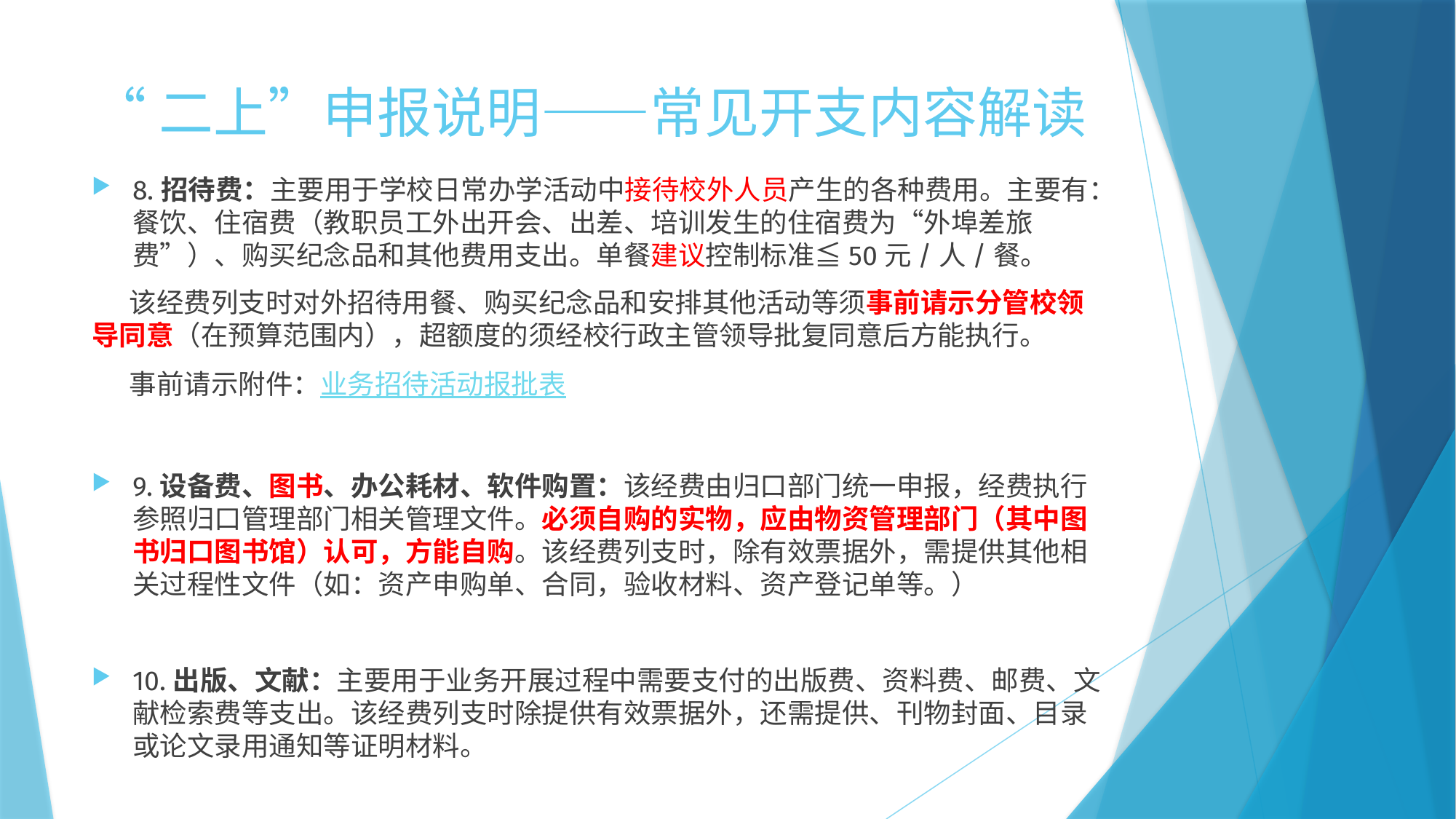

# “二上”申报说明——常见开支内容解读
8.招待费：主要用于学校日常办学活动中接待校外人员产生的各种费用。主要有：餐饮、住宿费（教职员工外出开会、出差、培训发生的住宿费为“外埠差旅费”）、购买纪念品和其他费用支出。单餐建议控制标准≦50元/人/餐。
     该经费列支时对外招待用餐、购买纪念品和安排其他活动等须事前请示分管校领导同意（在预算范围内），超额度的须经校行政主管领导批复同意后方能执行。
     事前请示附件：业务招待活动报批表

9.设备费、图书、办公耗材、软件购置：该经费由归口部门统一申报，经费执行参照归口管理部门相关管理文件。必须自购的实物，应由物资管理部门（其中图书归口图书馆）认可，方能自购。该经费列支时，除有效票据外，需提供其他相关过程性文件（如：资产申购单、合同，验收材料、资产登记单等。）

10.出版、文献：主要用于业务开展过程中需要支付的出版费、资料费、邮费、文献检索费等支出。该经费列支时除提供有效票据外，还需提供、刊物封面、目录或论文录用通知等证明材料。